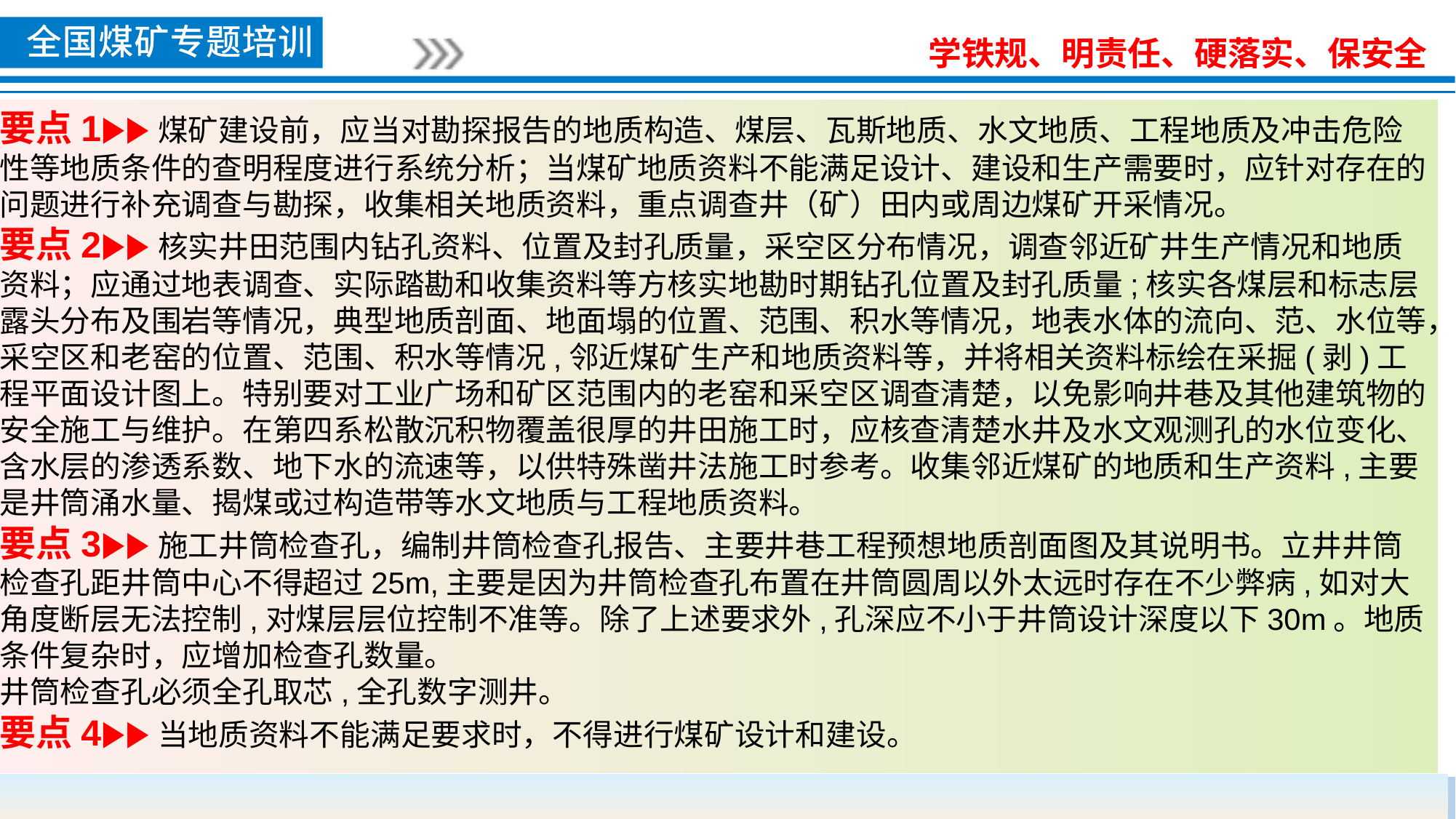

要点1▶▶煤矿建设前，应当对勘探报告的地质构造、煤层、瓦斯地质、水文地质、工程地质及冲击危险性等地质条件的查明程度进行系统分析；当煤矿地质资料不能满足设计、建设和生产需要时，应针对存在的问题进行补充调查与勘探，收集相关地质资料，重点调查井（矿）田内或周边煤矿开采情况。
要点2▶▶核实井田范围内钻孔资料、位置及封孔质量，采空区分布情况，调查邻近矿井生产情况和地质资料；应通过地表调查、实际踏勘和收集资料等方核实地勘时期钻孔位置及封孔质量;核实各煤层和标志层露头分布及围岩等情况，典型地质剖面、地面塌的位置、范围、积水等情况，地表水体的流向、范、水位等，采空区和老窑的位置、范围、积水等情况,邻近煤矿生产和地质资料等，并将相关资料标绘在采掘(剥)工程平面设计图上。特别要对工业广场和矿区范围内的老窑和采空区调查清楚，以免影响井巷及其他建筑物的安全施工与维护。在第四系松散沉积物覆盖很厚的井田施工时，应核查清楚水井及水文观测孔的水位变化、含水层的渗透系数、地下水的流速等，以供特殊凿井法施工时参考。收集邻近煤矿的地质和生产资料,主要是井筒涌水量、揭煤或过构造带等水文地质与工程地质资料。
要点3▶▶施工井筒检查孔，编制井筒检查孔报告、主要井巷工程预想地质剖面图及其说明书。立井井筒检查孔距井筒中心不得超过25m,主要是因为井筒检查孔布置在井筒圆周以外太远时存在不少弊病,如对大角度断层无法控制,对煤层层位控制不准等。除了上述要求外,孔深应不小于井筒设计深度以下30m。地质条件复杂时，应增加检查孔数量。
井筒检查孔必须全孔取芯,全孔数字测井。
要点4▶▶当地质资料不能满足要求时，不得进行煤矿设计和建设。